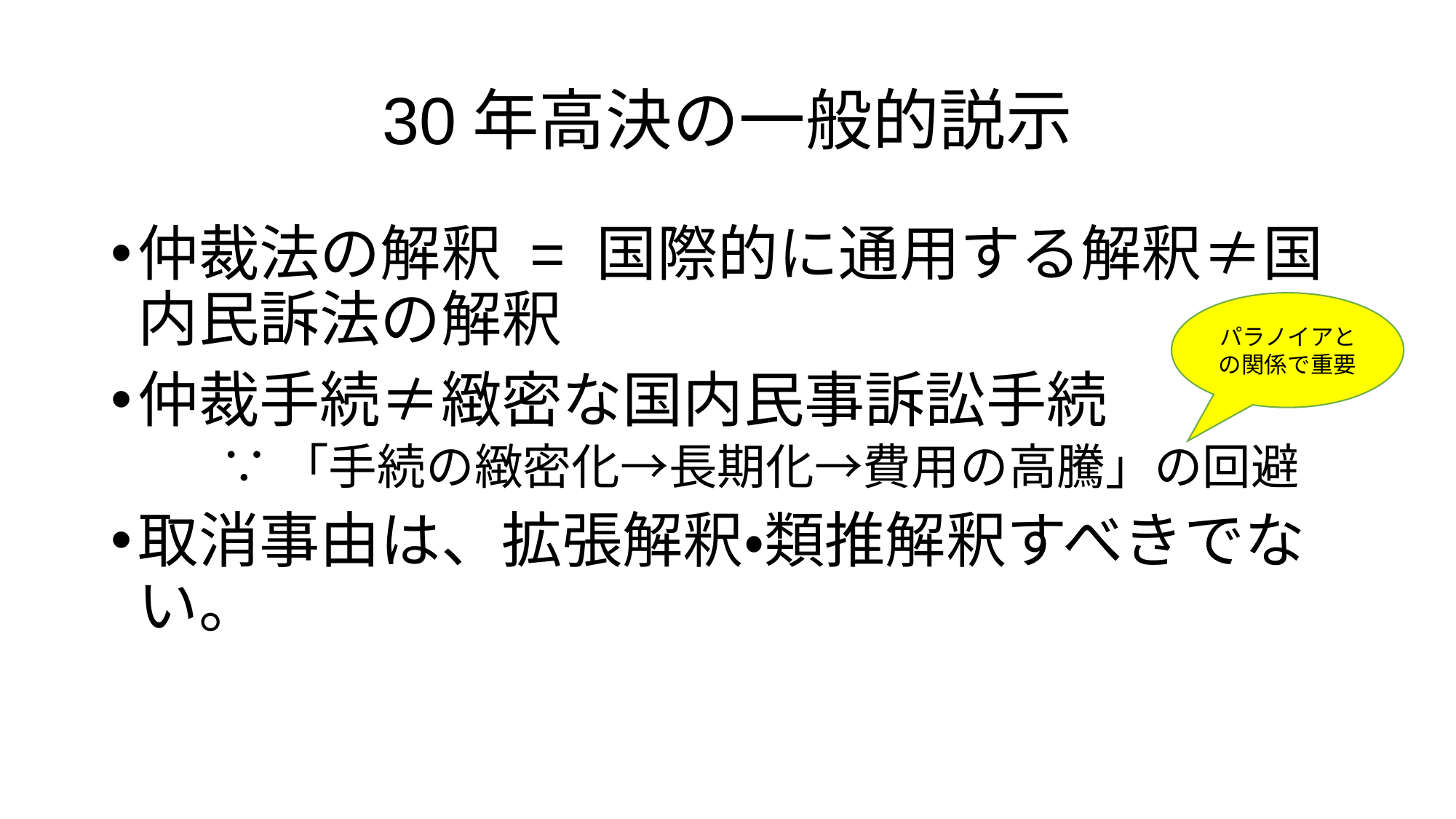

# 30年高決の一般的説示
仲裁法の解釈 = 国際的に通用する解釈≠国内民訴法の解釈
仲裁手続≠緻密な国内民事訴訟手続
∵「手続の緻密化→長期化→費用の高騰」の回避
取消事由は、拡張解釈・類推解釈すべきでない。
パラノイアとの関係で重要